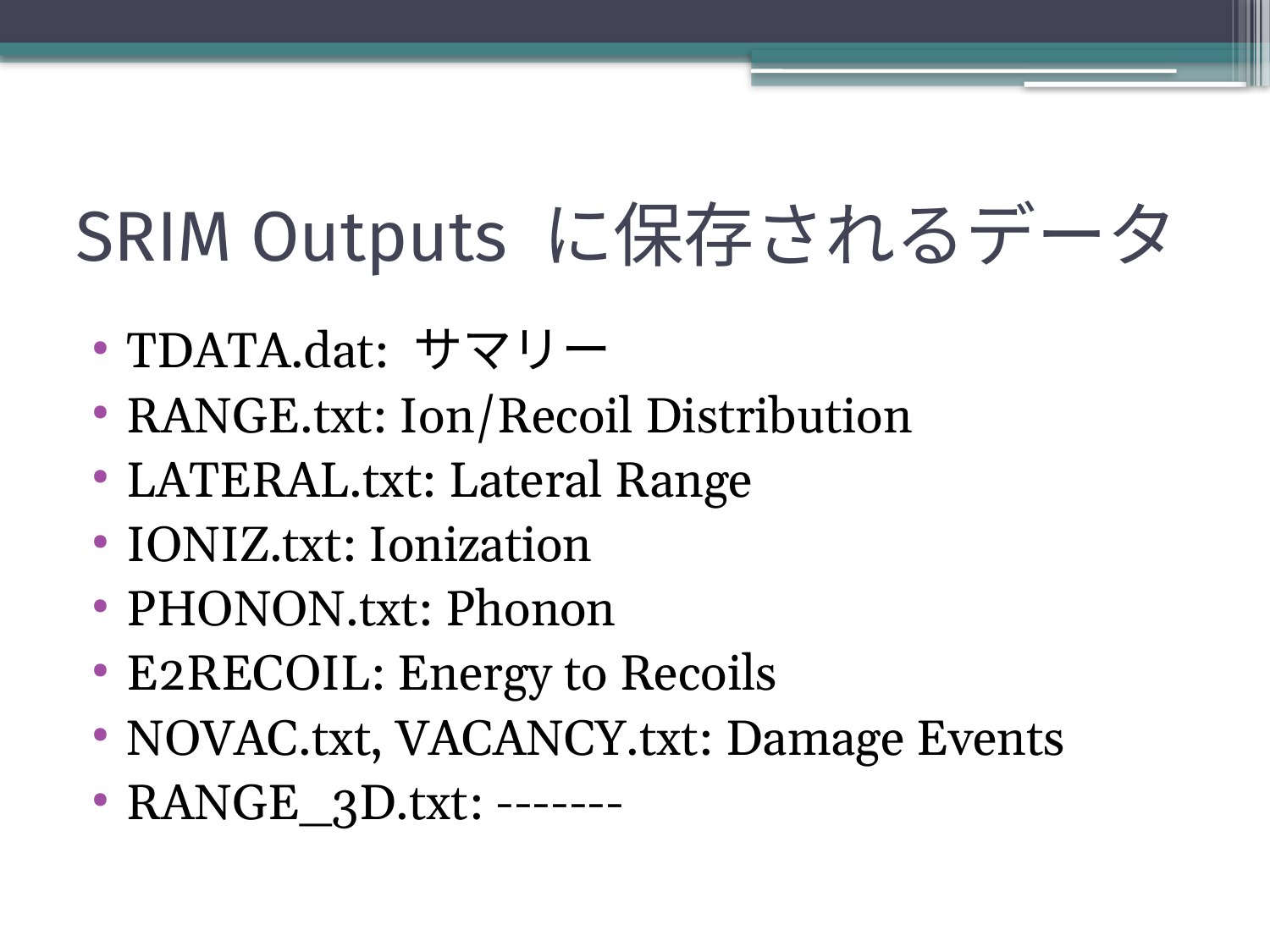

# SRIM Outputs に保存されるデータ
TDATA.dat: サマリー
RANGE.txt: Ion/Recoil Distribution
LATERAL.txt: Lateral Range
IONIZ.txt: Ionization
PHONON.txt: Phonon
E2RECOIL: Energy to Recoils
NOVAC.txt, VACANCY.txt: Damage Events
RANGE_3D.txt: -------